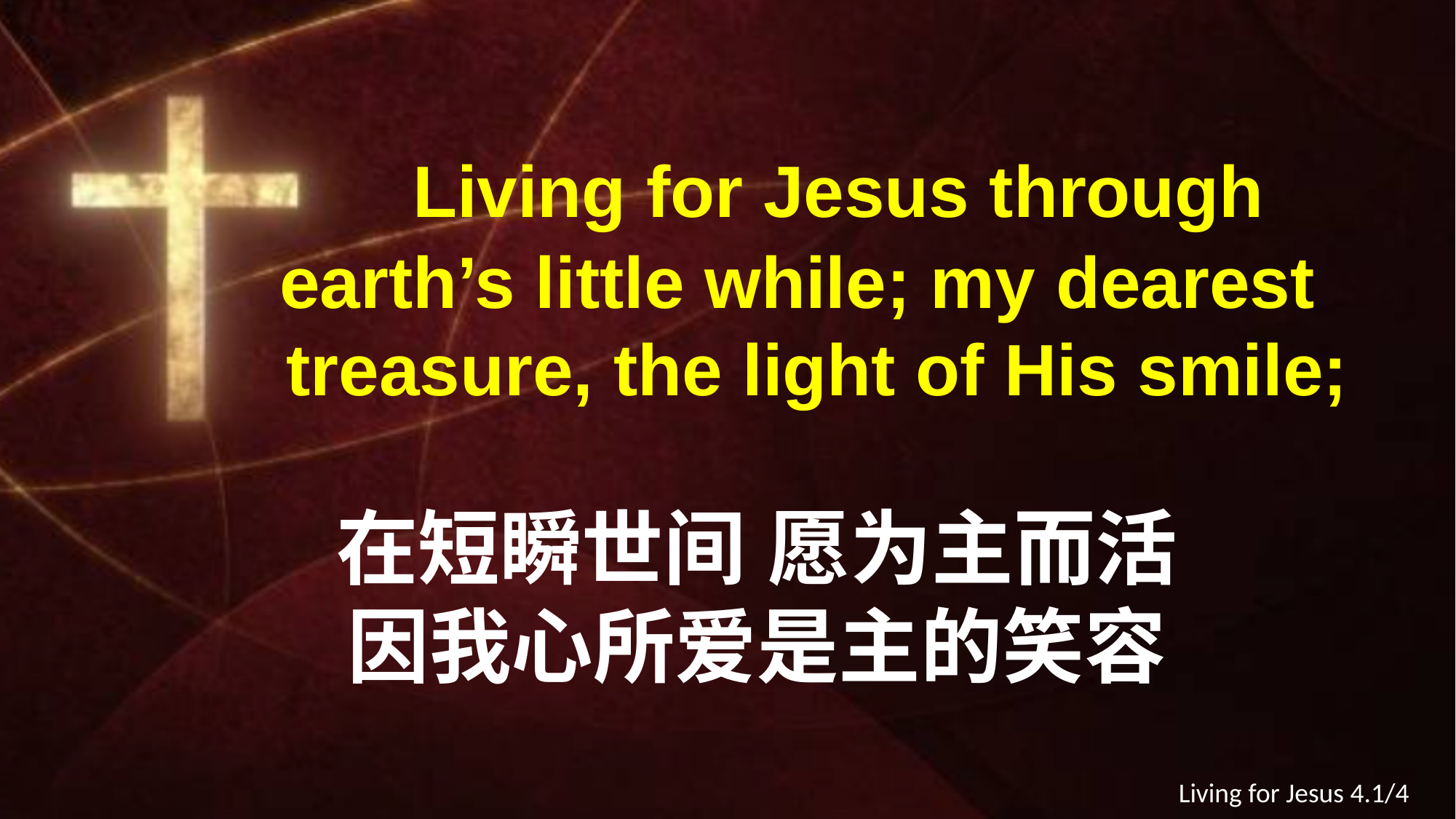

Living for Jesus through
     earth’s little while; my dearest
      treasure, the light of His smile;

在短瞬世间 愿为主而活
因我心所爱是主的笑容
Living for Jesus 4.1/4